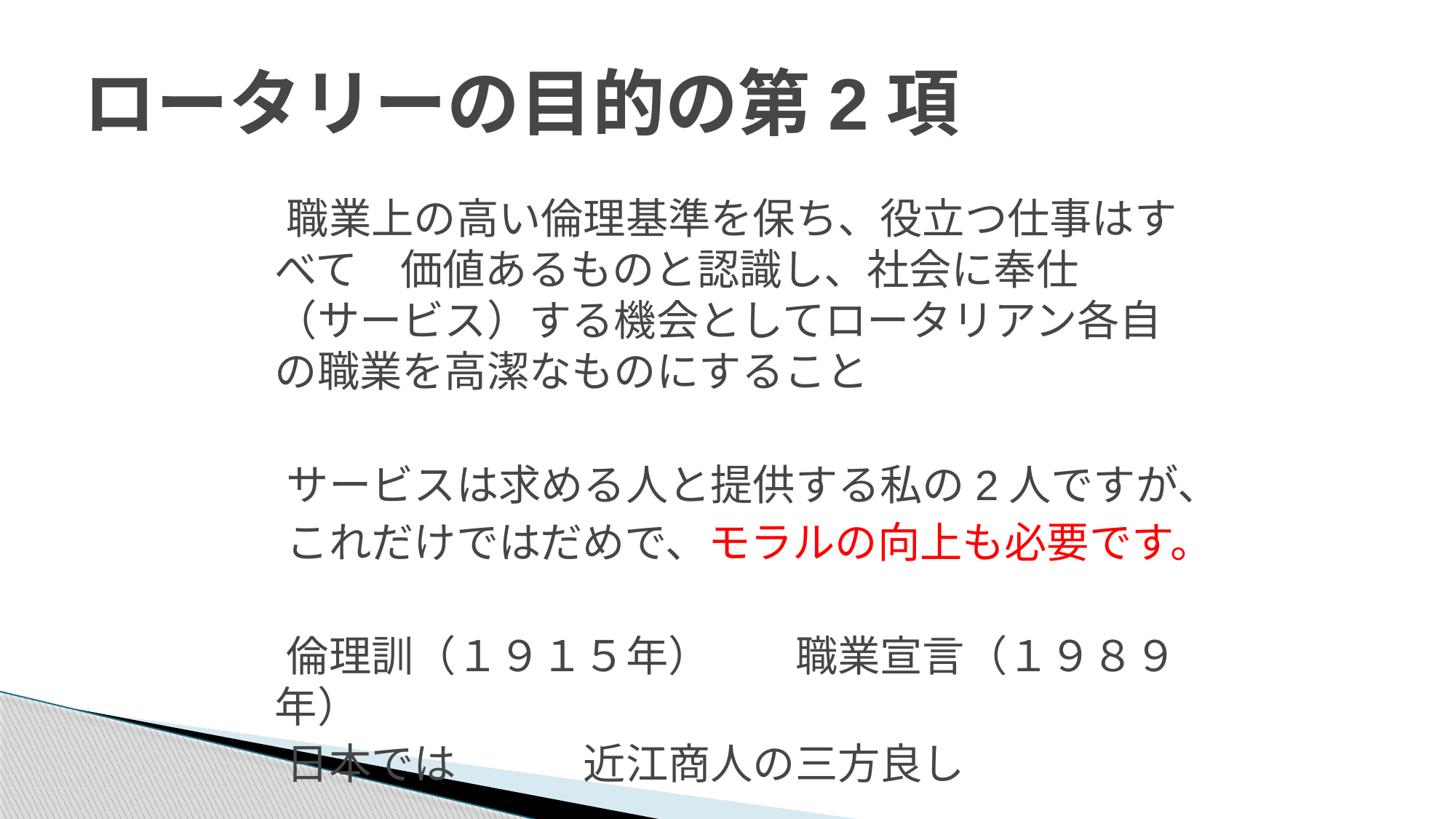

# ロータリーの目的の第2項
　職業上の高い倫理基準を保ち、役立つ仕事はすべて　価値あるものと認識し、社会に奉仕（サービス）する機会としてロータリアン各自の職業を高潔なものにすること

　サービスは求める人と提供する私の2人ですが、
　これだけではだめで、モラルの向上も必要です。

　倫理訓（１９１５年）　　職業宣言（１９８９年）
　日本では　　　近江商人の三方良し